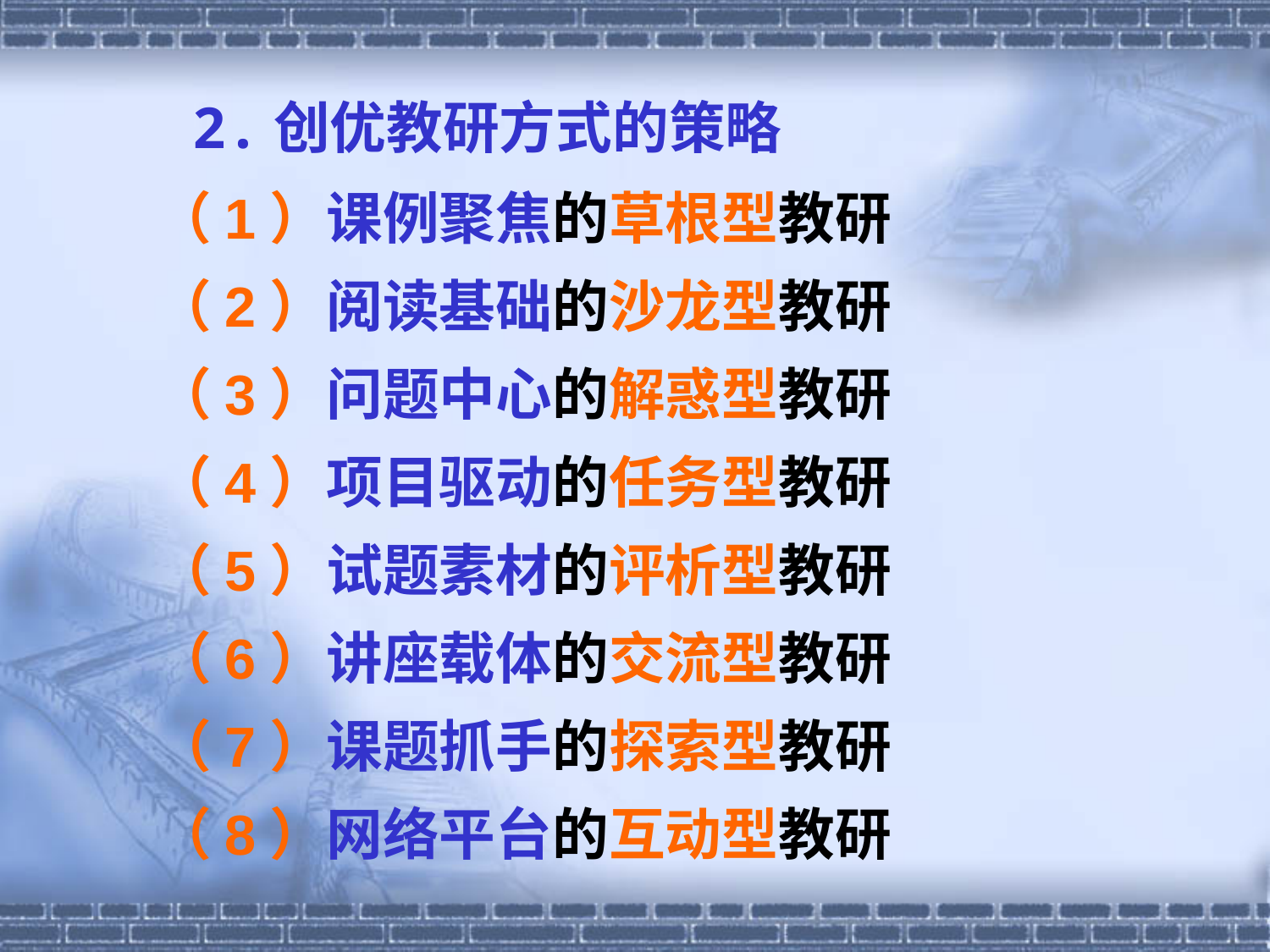

2.创优教研方式的策略
          （1）课例聚焦的草根型教研
          （2）阅读基础的沙龙型教研
          （3）问题中心的解惑型教研
          （4）项目驱动的任务型教研
          （5）试题素材的评析型教研
          （6）讲座载体的交流型教研
          （7）课题抓手的探索型教研
          （8）网络平台的互动型教研